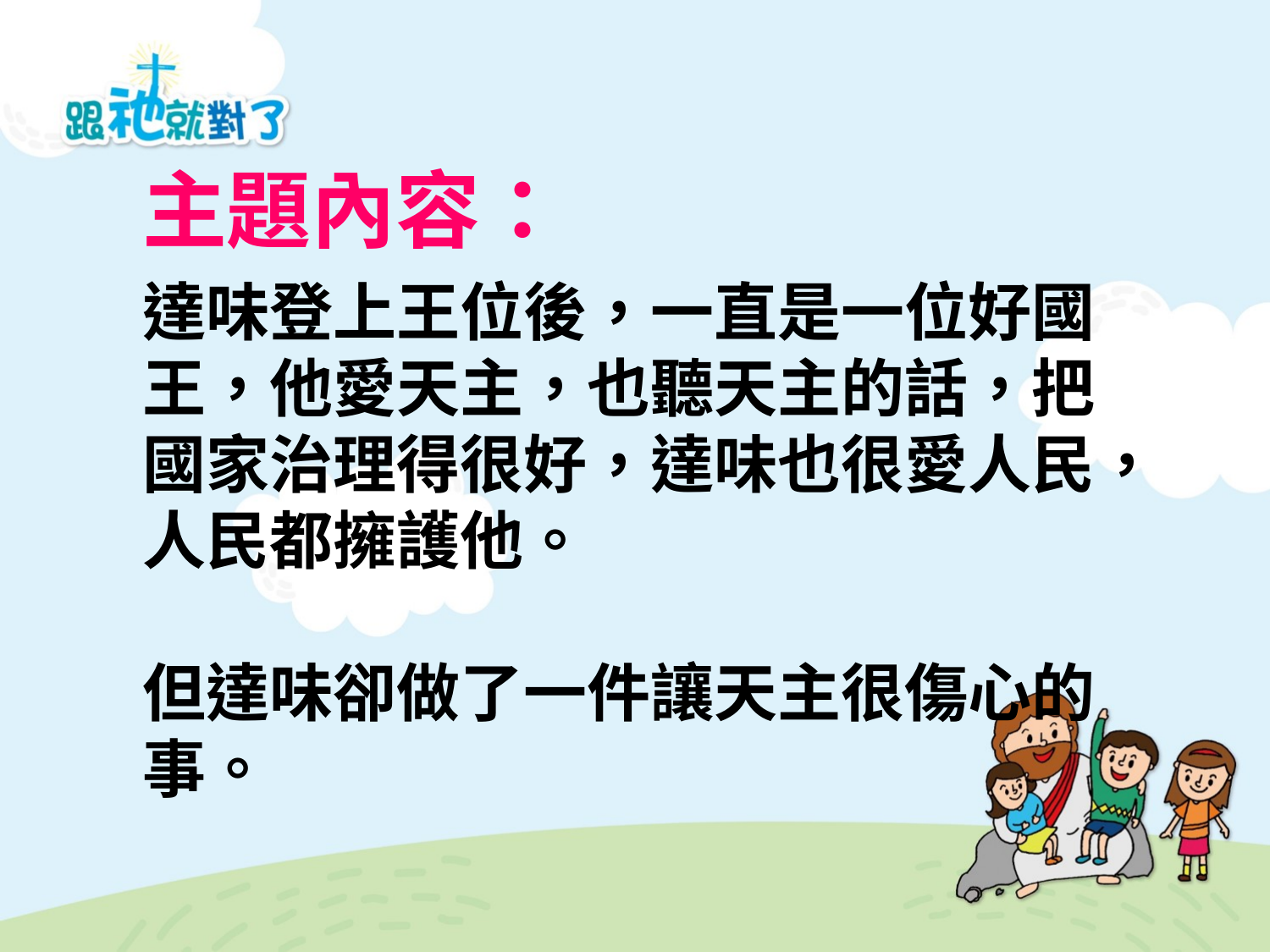

主題內容：
達味登上王位後，一直是一位好國王，他愛天主，也聽天主的話，把國家治理得很好，達味也很愛人民，人民都擁護他。

但達味卻做了一件讓天主很傷心的事。